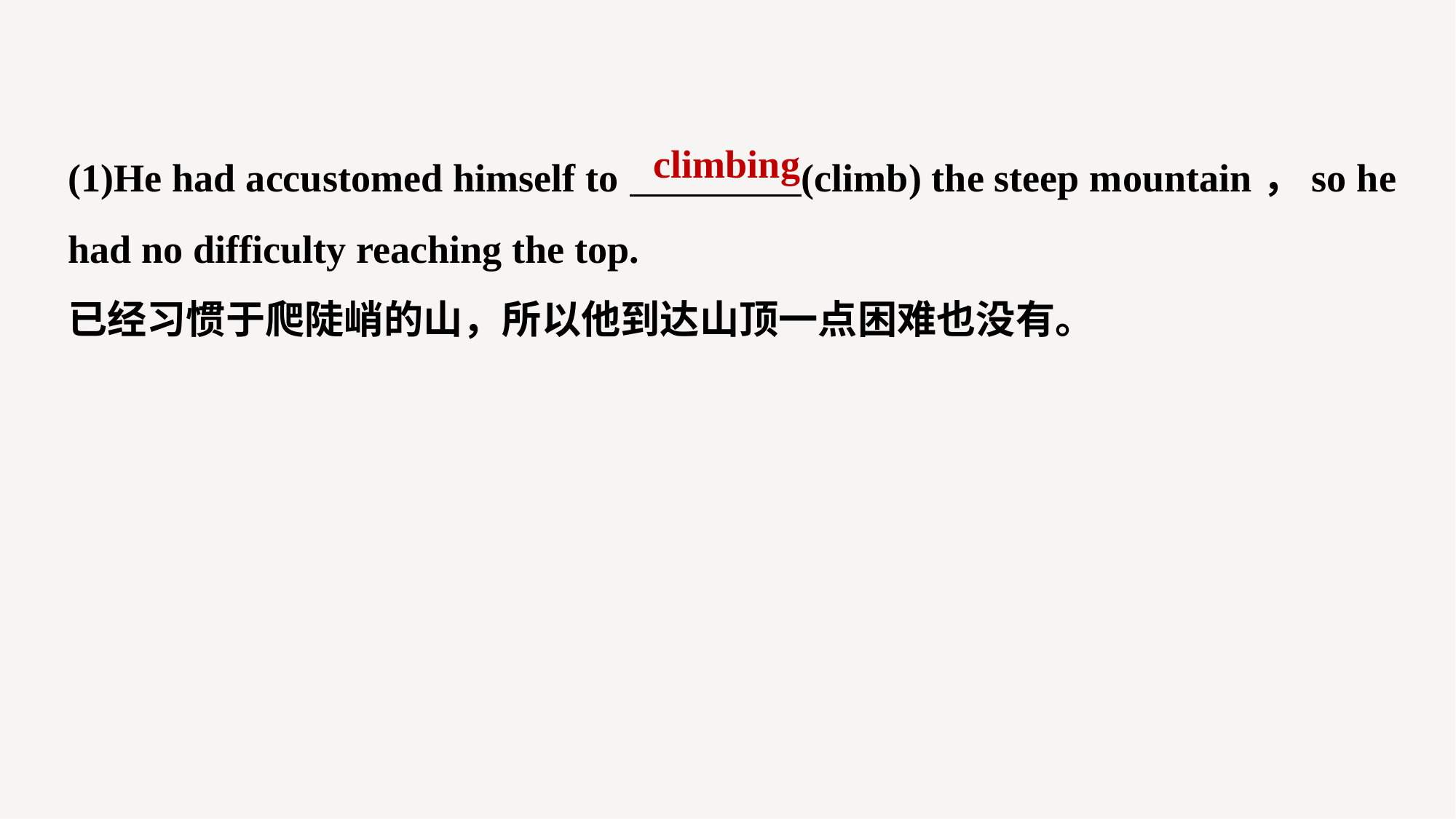

(1)He had accustomed himself to                  (climb) the steep mountain，so he had no difficulty reaching the top.
已经习惯于爬陡峭的山，所以他到达山顶一点困难也没有。
climbing